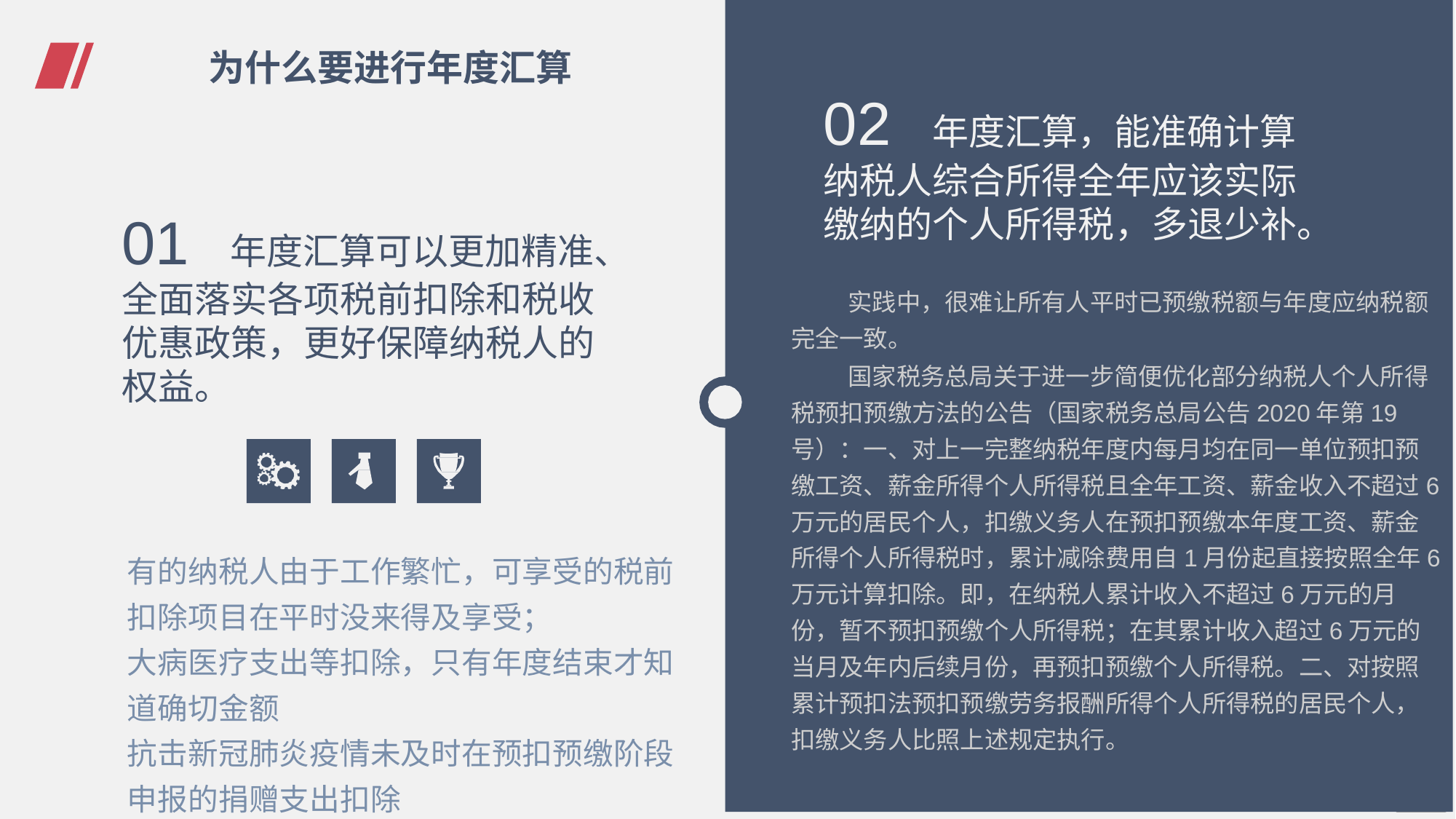

# 为什么要进行年度汇算
02	年度汇算，能准确计算 纳税人综合所得全年应该实际 缴纳的个人所得税，多退少补。
01	年度汇算可以更加精准、 全面落实各项税前扣除和税收 优惠政策，更好保障纳税人的 权益。
实践中，很难让所有人平时已预缴税额与年度应纳税额完全一致。
国家税务总局关于进一步简便优化部分纳税人个人所得税预扣预缴方法的公告（国家税务总局公告2020年第19号）：一、对上一完整纳税年度内每月均在同一单位预扣预缴工资、薪金所得个人所得税且全年工资、薪金收入不超过6万元的居民个人，扣缴义务人在预扣预缴本年度工资、薪金所得个人所得税时，累计减除费用自1月份起直接按照全年6万元计算扣除。即，在纳税人累计收入不超过6万元的月份，暂不预扣预缴个人所得税；在其累计收入超过6万元的当月及年内后续月份，再预扣预缴个人所得税。二、对按照累计预扣法预扣预缴劳务报酬所得个人所得税的居民个人，扣缴义务人比照上述规定执行。

有的纳税人由于工作繁忙，可享受的税前
扣除项目在平时没来得及享受；
大病医疗支出等扣除，只有年度结束才知 道确切金额
抗击新冠肺炎疫情未及时在预扣预缴阶段申报的捐赠支出扣除

7